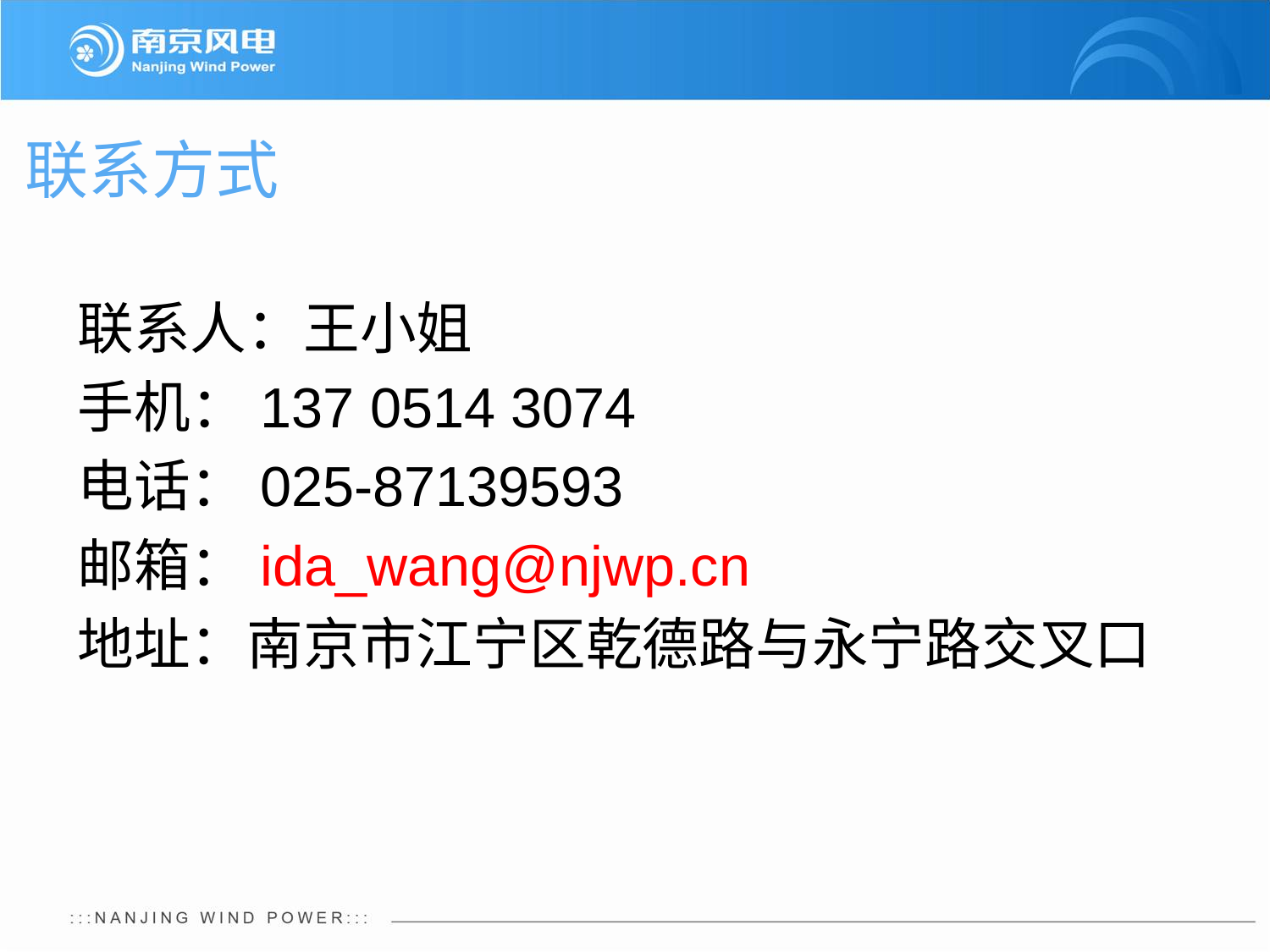

# 联系方式
联系人：王小姐
手机：137 0514 3074
电话：025-87139593
邮箱：ida_wang@njwp.cn
地址：南京市江宁区乾德路与永宁路交叉口